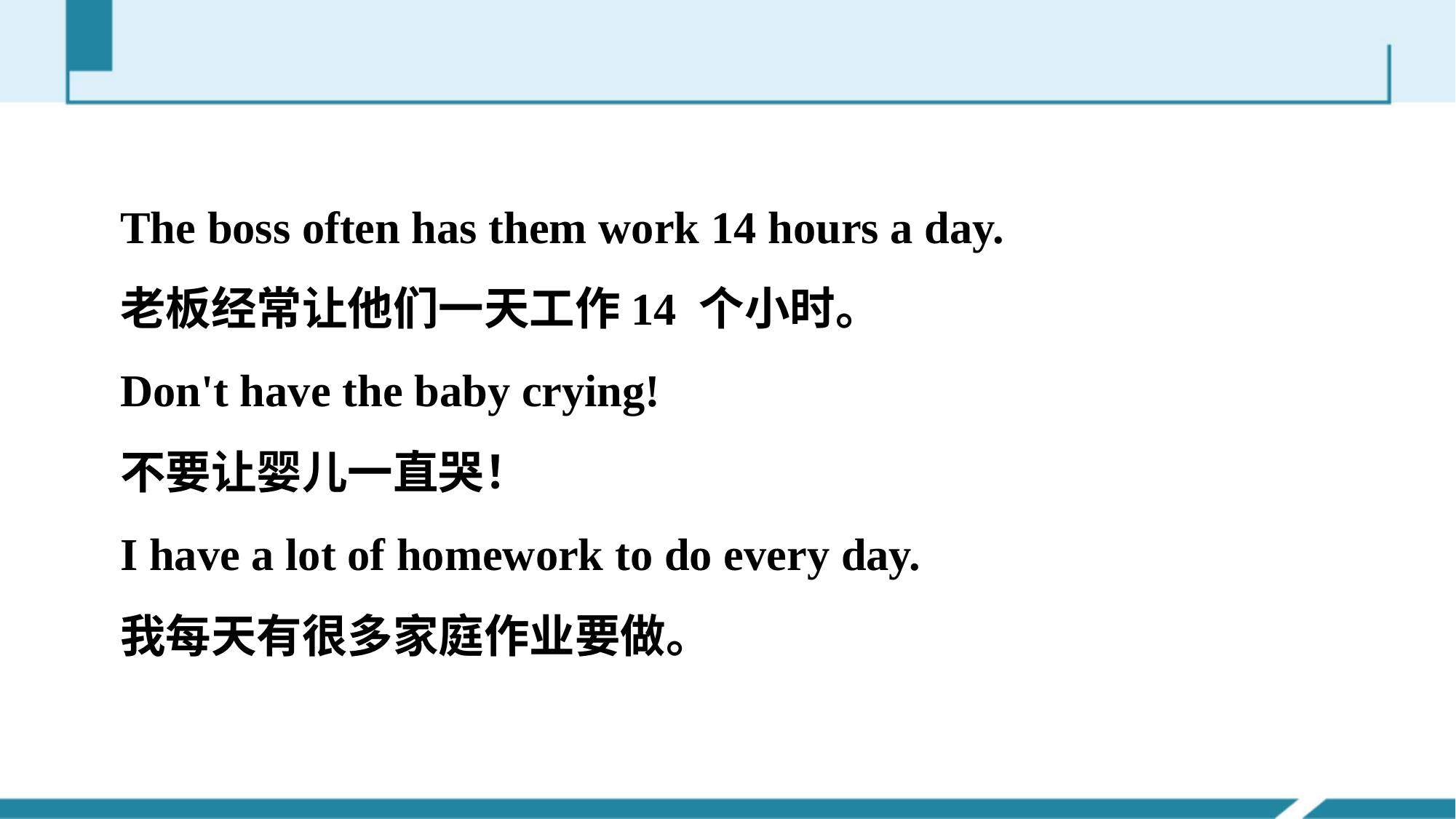

The boss often has them work 14 hours a day.
老板经常让他们一天工作14 个小时。
Don't have the baby crying!
不要让婴儿一直哭！
I have a lot of homework to do every day.
我每天有很多家庭作业要做。